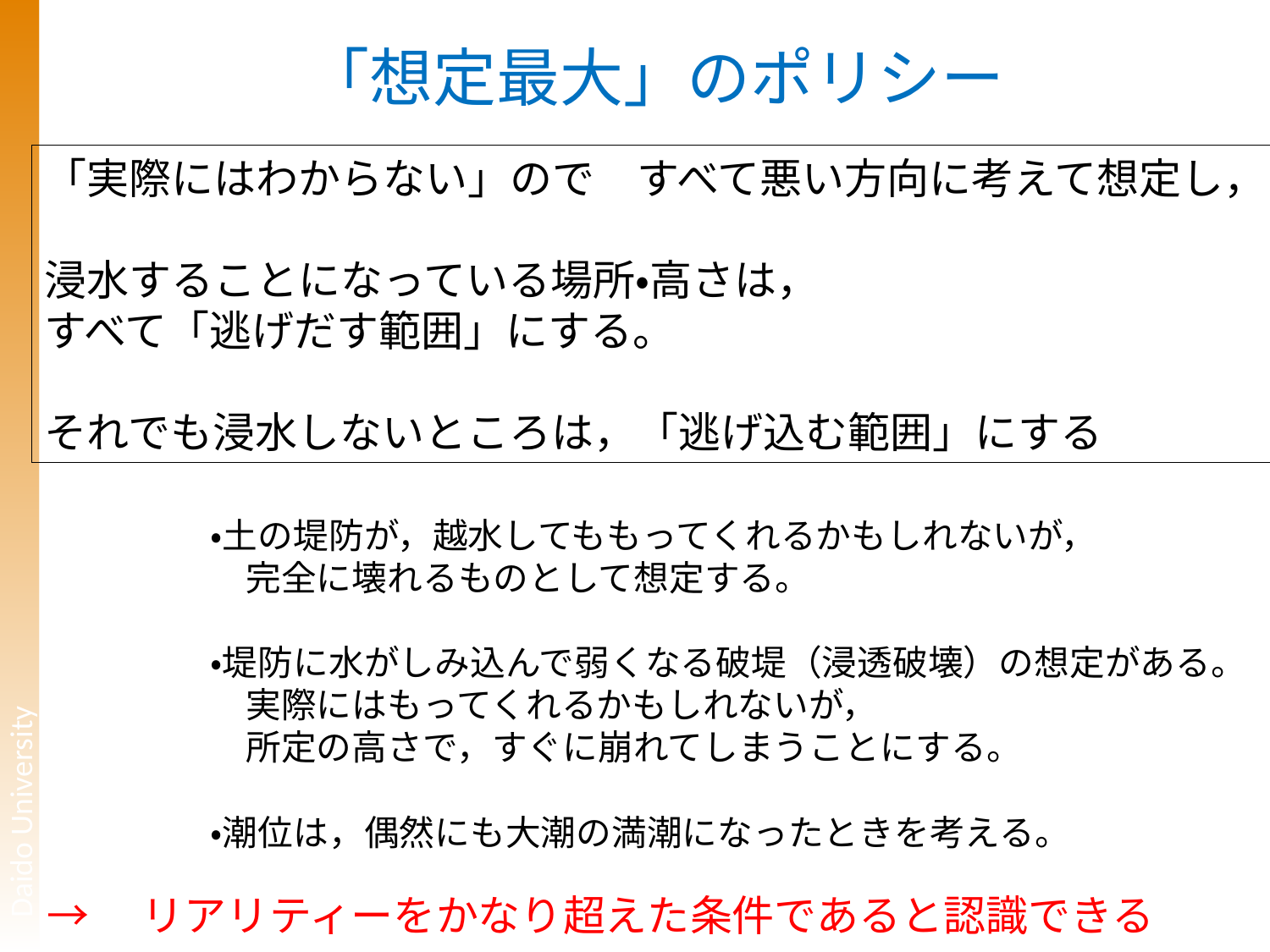

# 「想定最大」のポリシー
「実際にはわからない」ので　すべて悪い方向に考えて想定し，

浸水することになっている場所・高さは，
すべて「逃げだす範囲」にする。

それでも浸水しないところは，「逃げ込む範囲」にする
・土の堤防が，越水してももってくれるかもしれないが，
　完全に壊れるものとして想定する。

・堤防に水がしみ込んで弱くなる破堤（浸透破壊）の想定がある。
　実際にはもってくれるかもしれないが，
　所定の高さで，すぐに崩れてしまうことにする。

・潮位は，偶然にも大潮の満潮になったときを考える。
→　リアリティーをかなり超えた条件であると認識できる